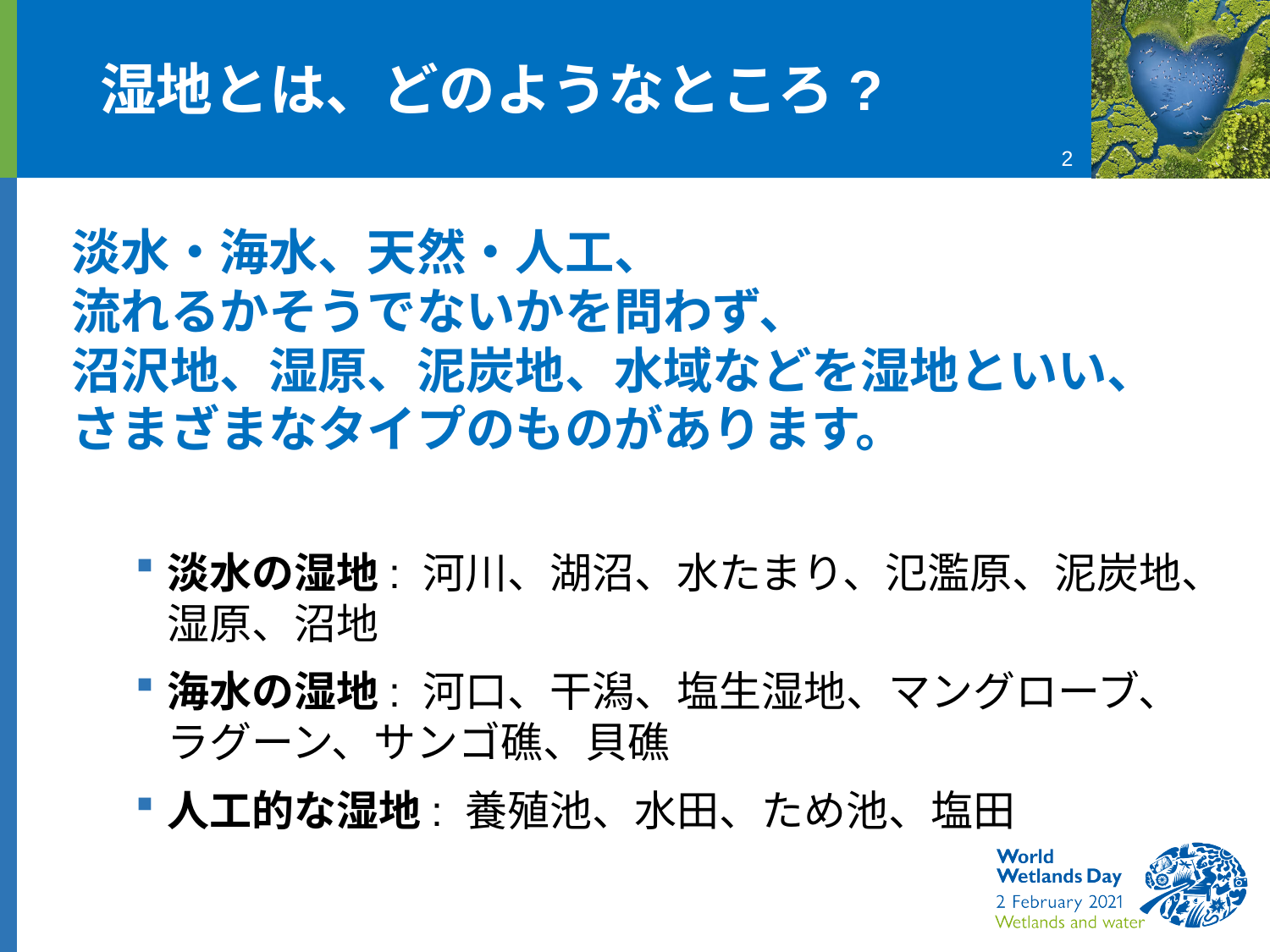

# 湿地とは、どのようなところ?
淡水・海水、天然・人工、　　　　　　　　　　　流れるかそうでないかを問わず、　　　　　　　　沼沢地、湿原、泥炭地、水域などを湿地といい、　さまざまなタイプのものがあります。

淡水の湿地: 河川、湖沼、水たまり、氾濫原、泥炭地、湿原、沼地
海水の湿地: 河口、干潟、塩生湿地、マングローブ、ラグーン、サンゴ礁、貝礁
人工的な湿地: 養殖池、水田、ため池、塩田